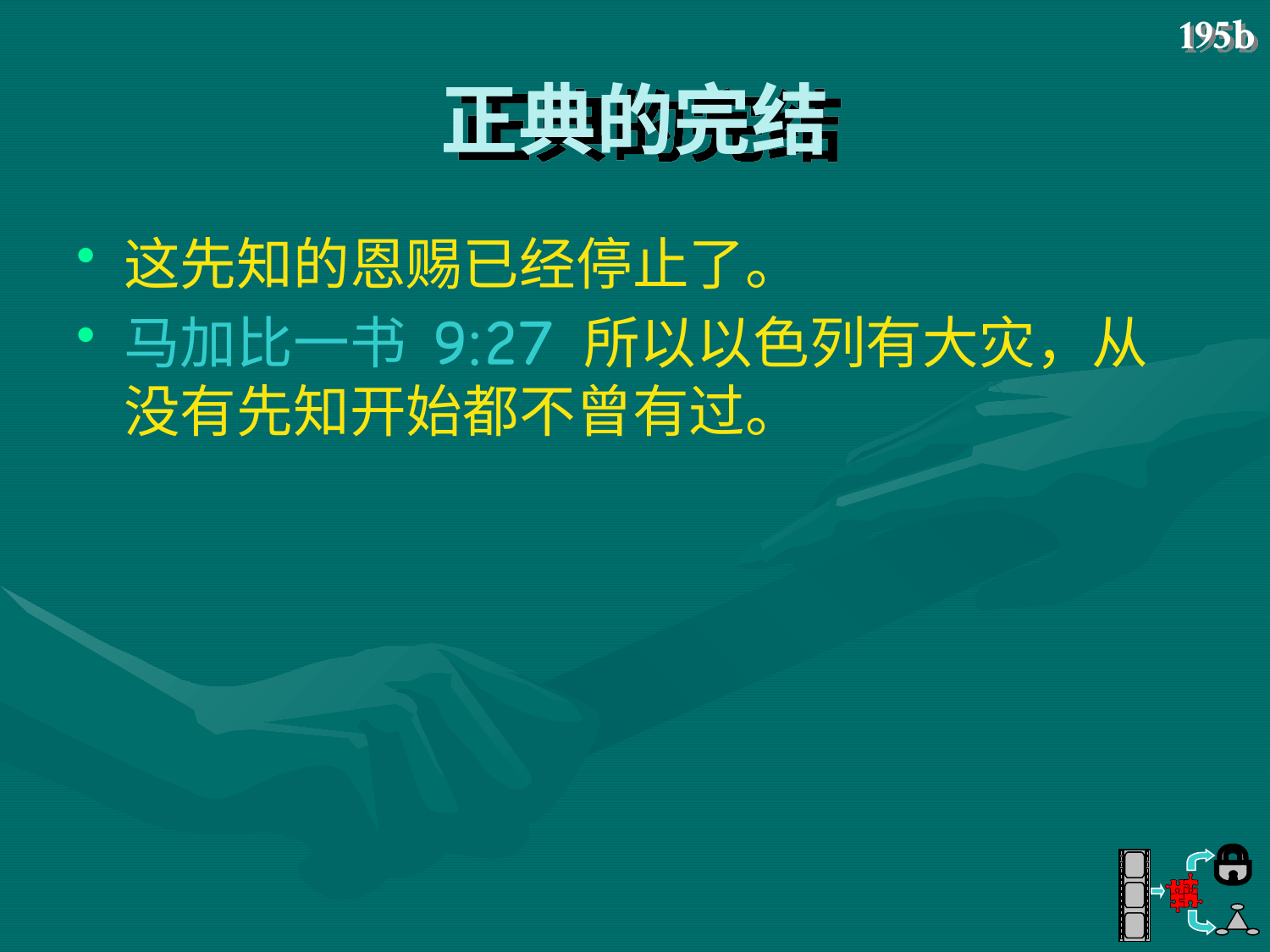

195b
# 正典的完结
这先知的恩赐已经停止了。
马加比一书 9:27 所以以色列有大灾，从没有先知开始都不曾有过。